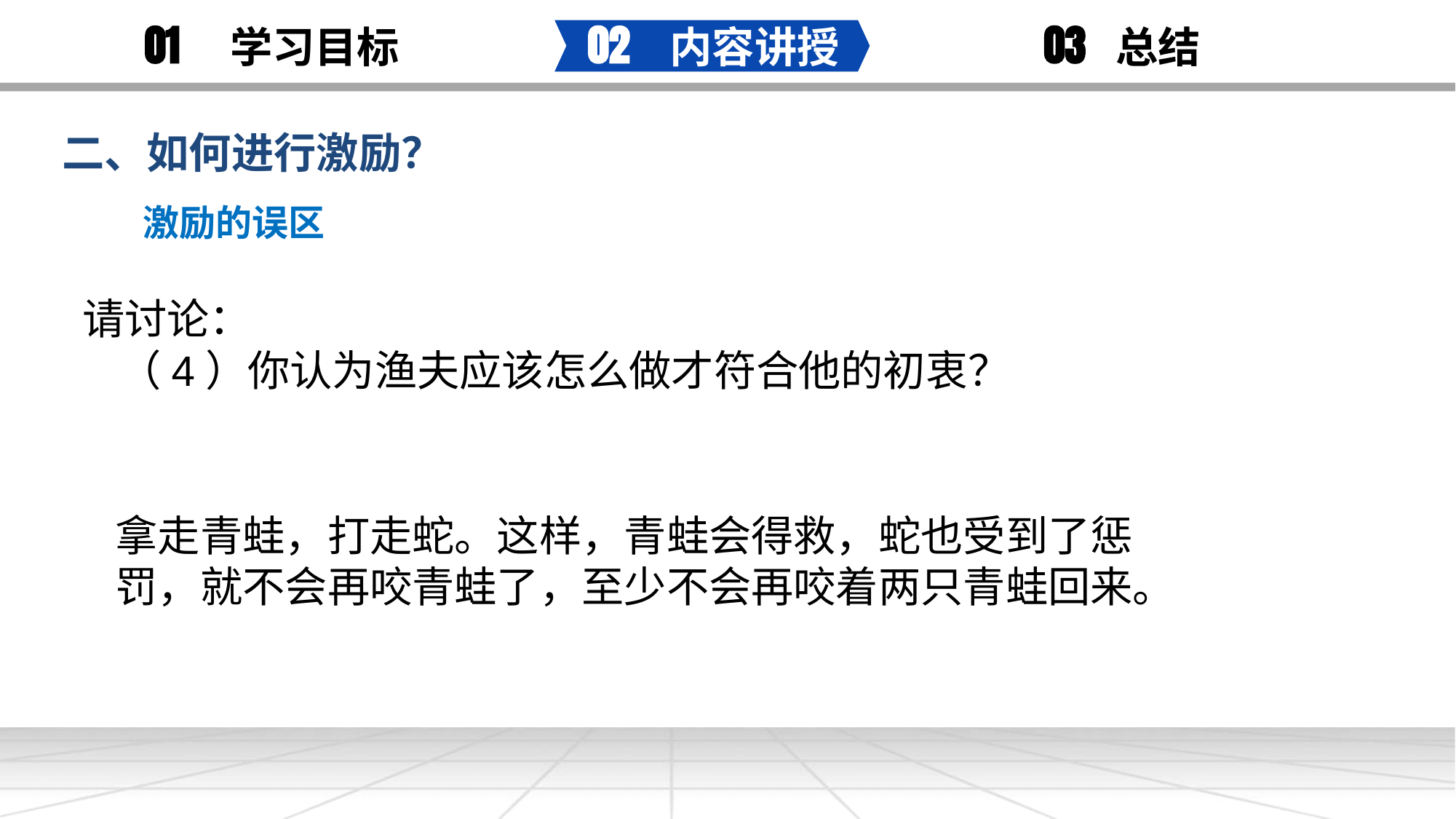

02   内容讲授
03  总结
01    学习目标

二、如何进行激励？
激励的误区
请讨论：（4）你认为渔夫应该怎么做才符合他的初衷？
拿走青蛙，打走蛇。这样，青蛙会得救，蛇也受到了惩罚，就不会再咬青蛙了，至少不会再咬着两只青蛙回来。